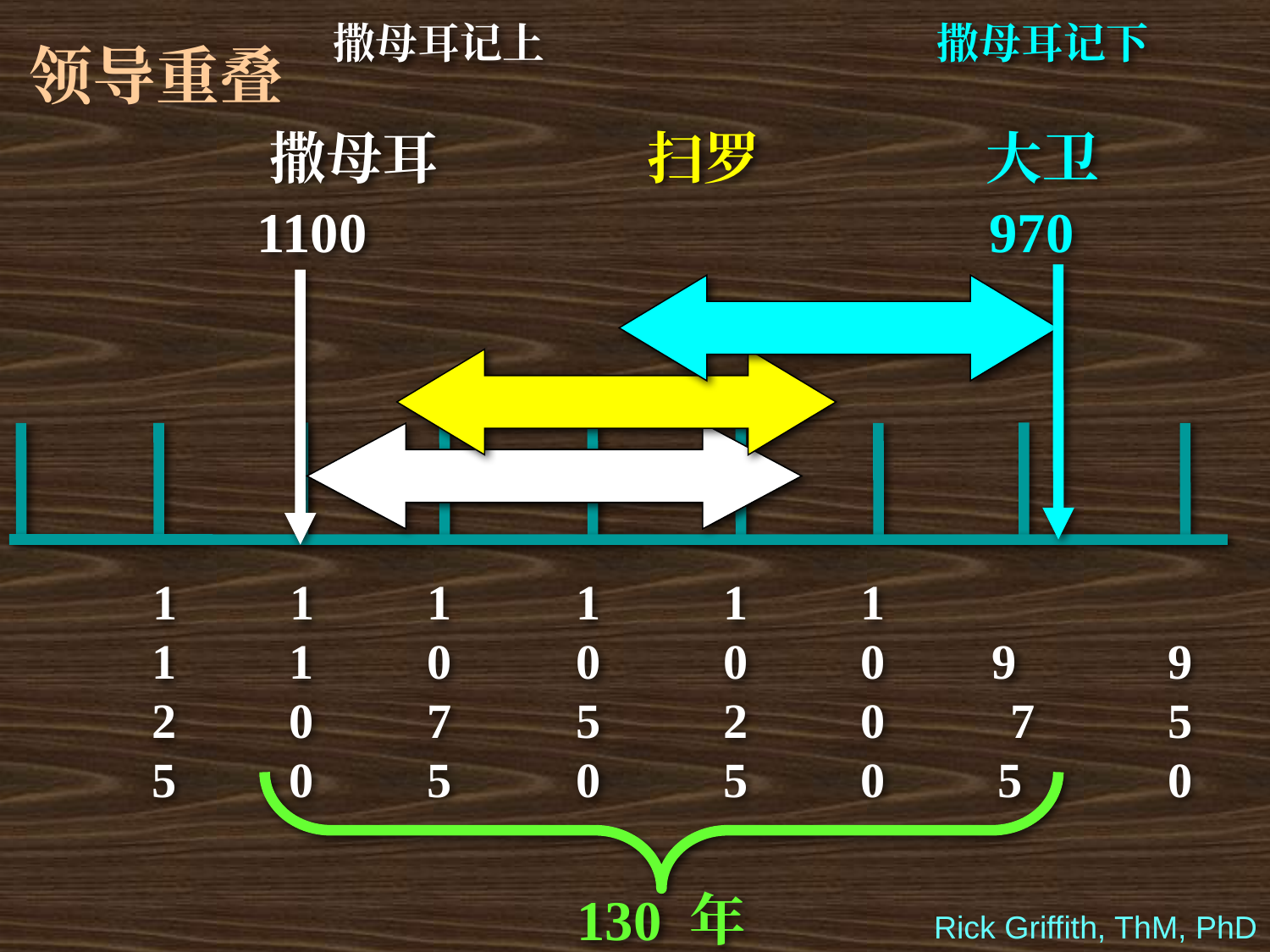

领导重叠
撒母耳记上
撒母耳记下
撒母耳
扫罗
大卫
1100
970

1125
1100
1075
1050
1025
1000
   9    7 5
 950
130 年
Rick Griffith, ThM, PhD